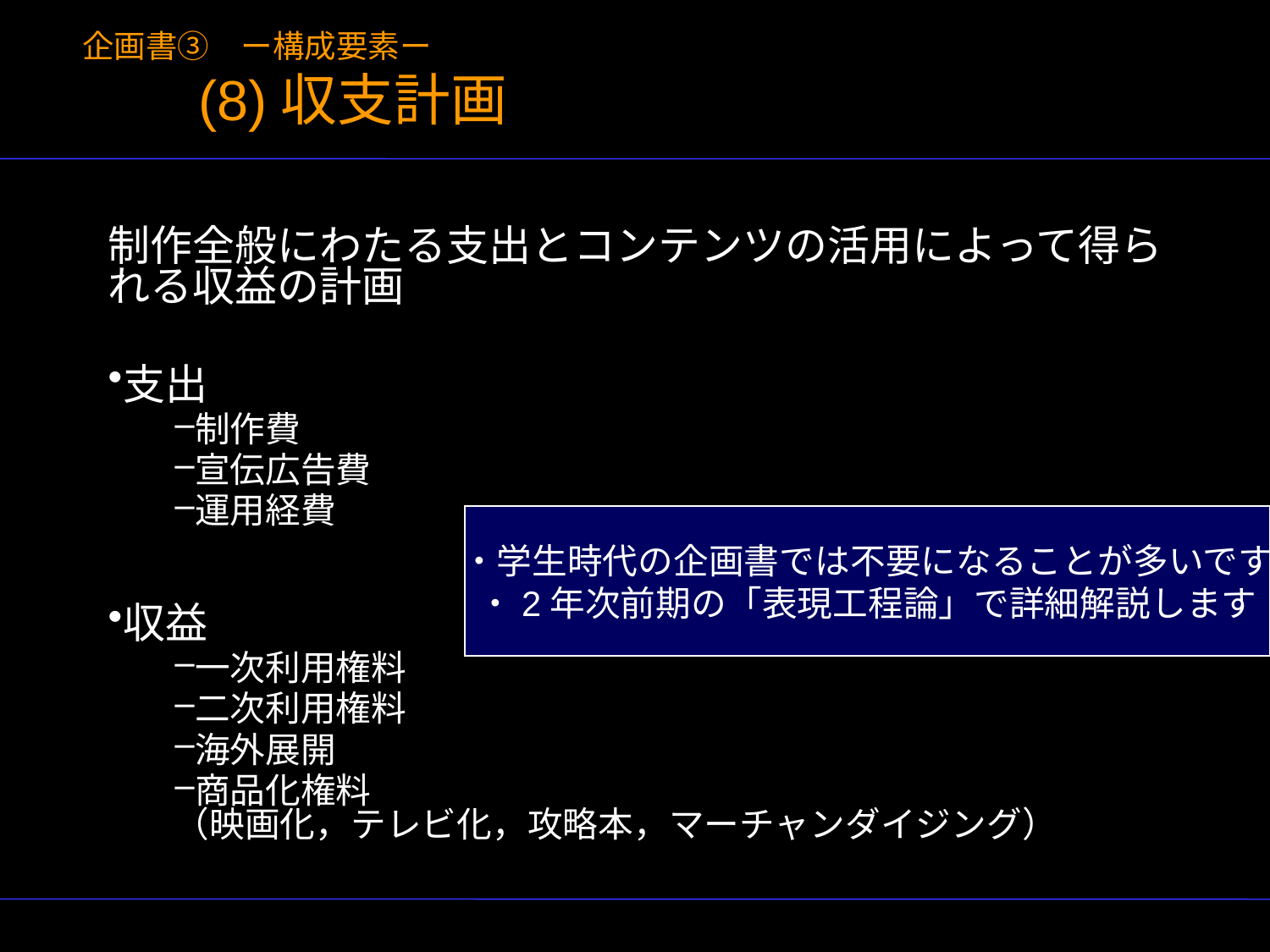

# 企画書③　ー構成要素ー (8)収支計画
制作全般にわたる支出とコンテンツの活用によって得られる収益の計画

支出
制作費
宣伝広告費
運用経費

収益
一次利用権料
二次利用権料
海外展開
商品化権料
（映画化，テレビ化，攻略本，マーチャンダイジング）
・学生時代の企画書では不要になることが多いです
・2年次前期の「表現工程論」で詳細解説します